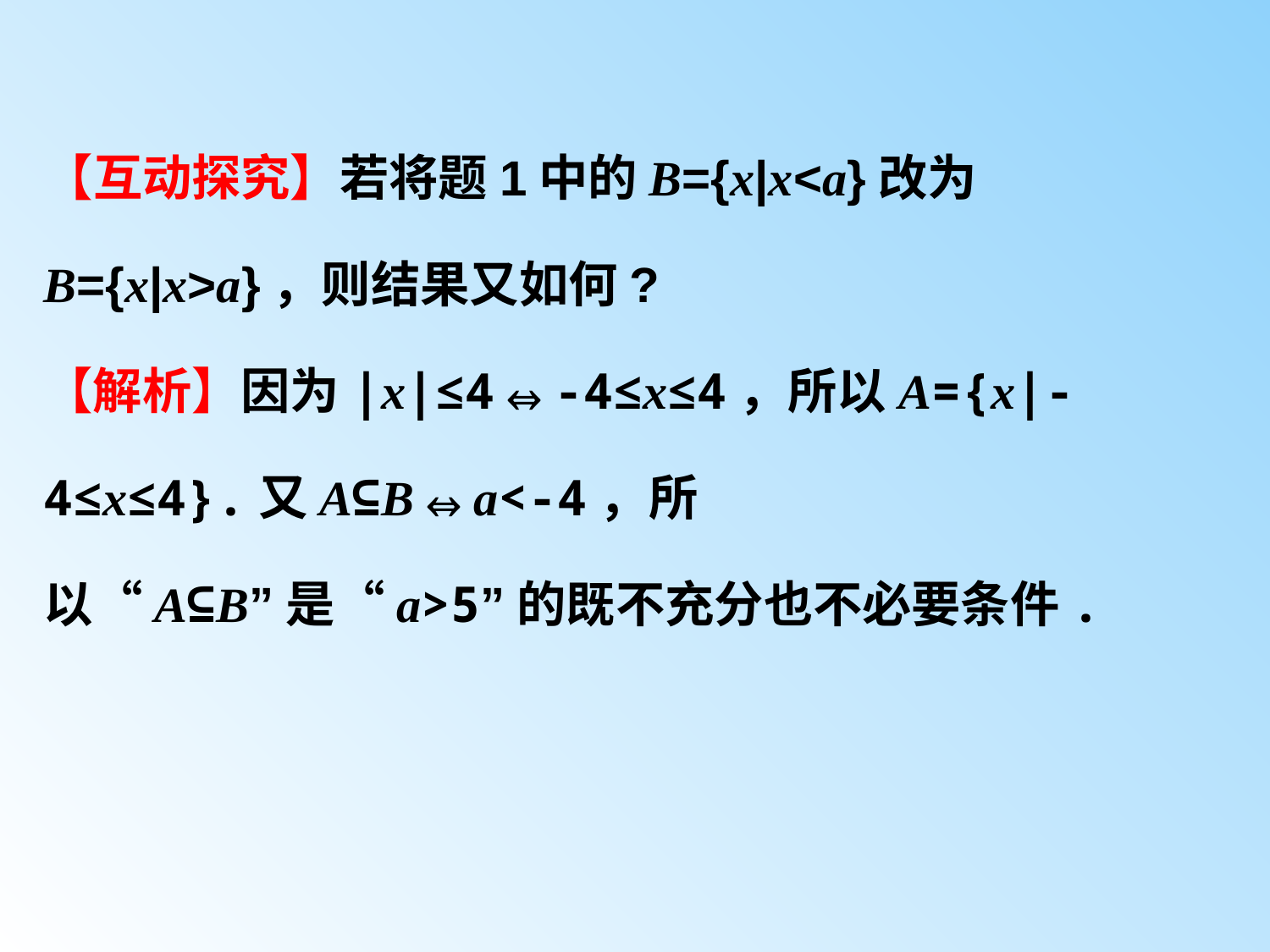

【互动探究】若将题1中的B={x|x<a}改为B={x|x>a}，则结果又如何?
【解析】因为|x|≤4⇔-4≤x≤4，所以A={x|-4≤x≤4}.又A⊆B⇔a<-4，所以“A⊆B”是“a>5”的既不充分也不必要条件.